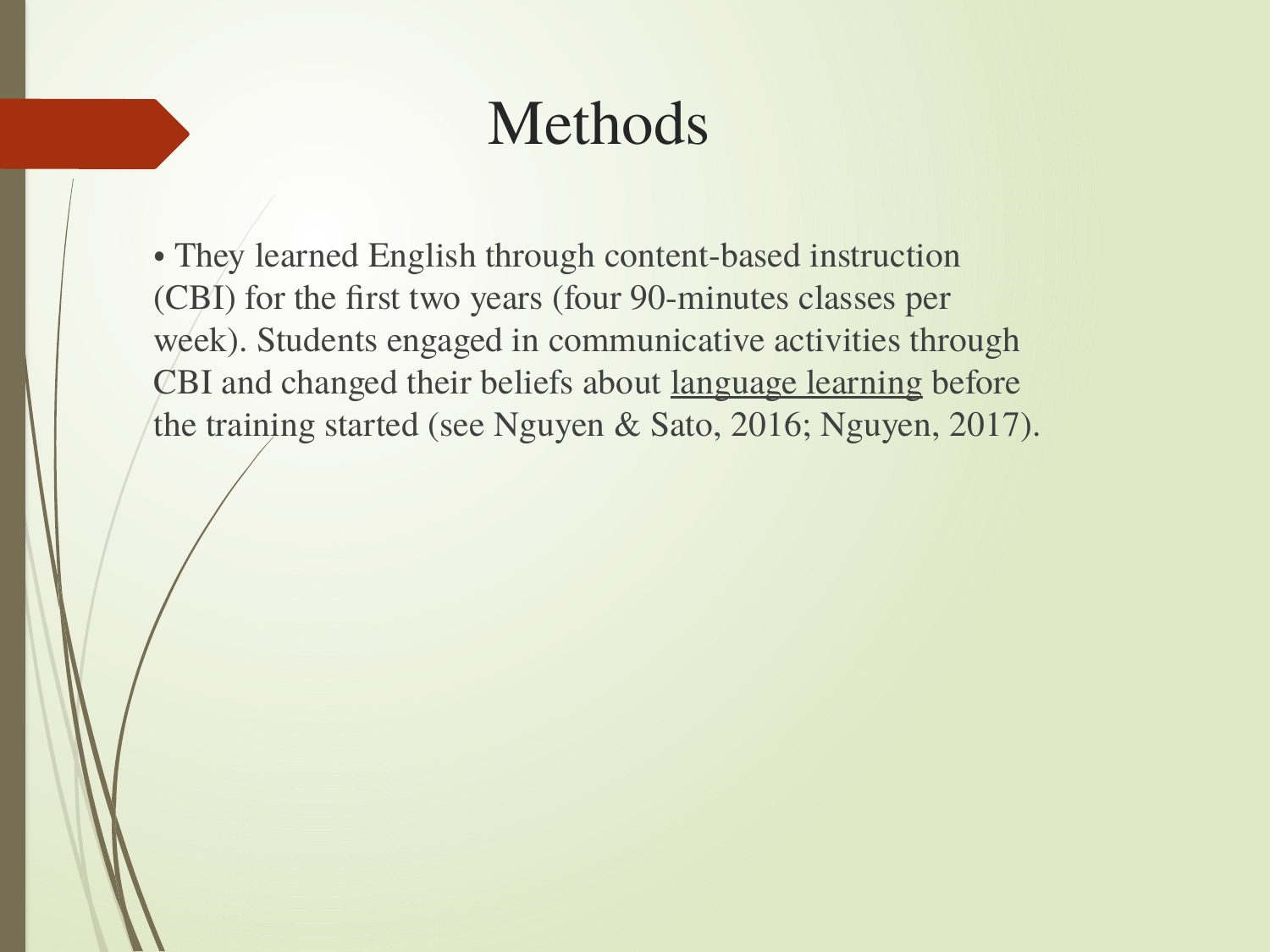

# Methods
・They learned English through content-based instruction (CBI) for the first two years (four 90-minutes classes per week). Students engaged in communicative activities through CBI and changed their beliefs about language learning before the training started (see Nguyen & Sato, 2016; Nguyen, 2017).